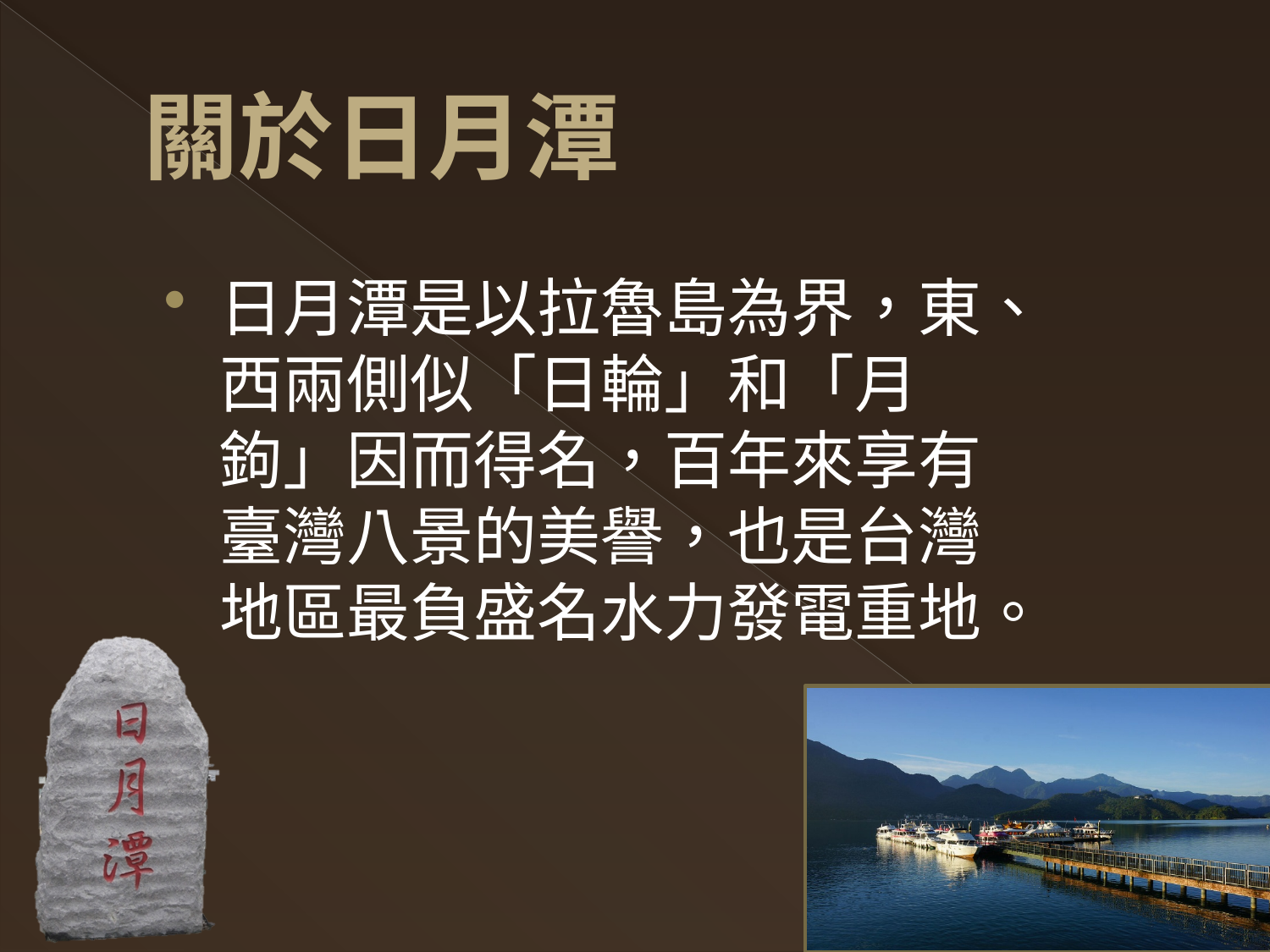

# 關於日月潭
日月潭是以拉魯島為界，東、西兩側似「日輪」和「月鉤」因而得名，百年來享有臺灣八景的美譽，也是台灣地區最負盛名水力發電重地。